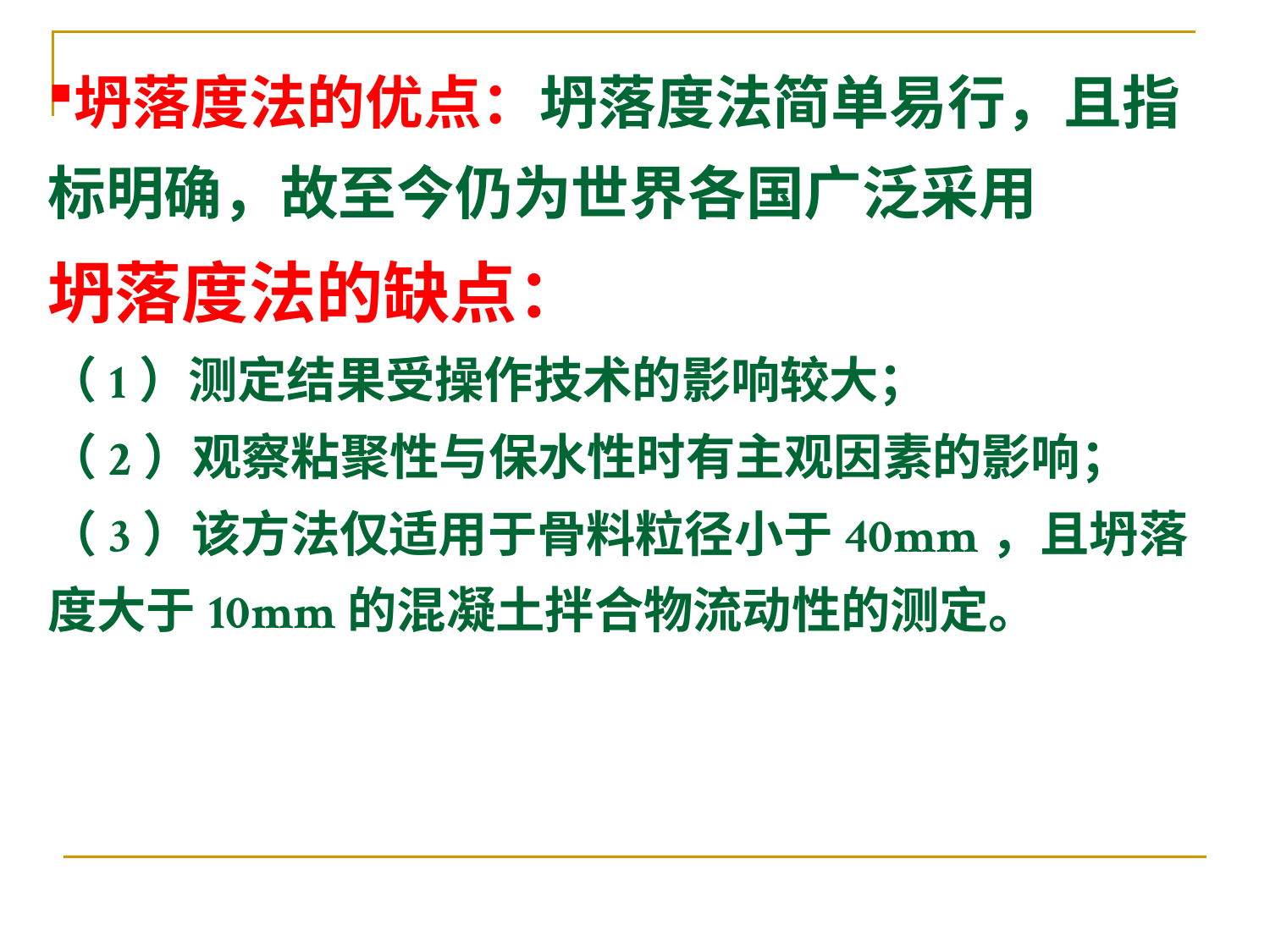

# 坍落度法的优点：坍落度法简单易行，且指标明确，故至今仍为世界各国广泛采用 坍落度法的缺点： （1）测定结果受操作技术的影响较大； （2）观察粘聚性与保水性时有主观因素的影响； （3）该方法仅适用于骨料粒径小于40mm，且坍落度大于10mm的混凝土拌合物流动性的测定。